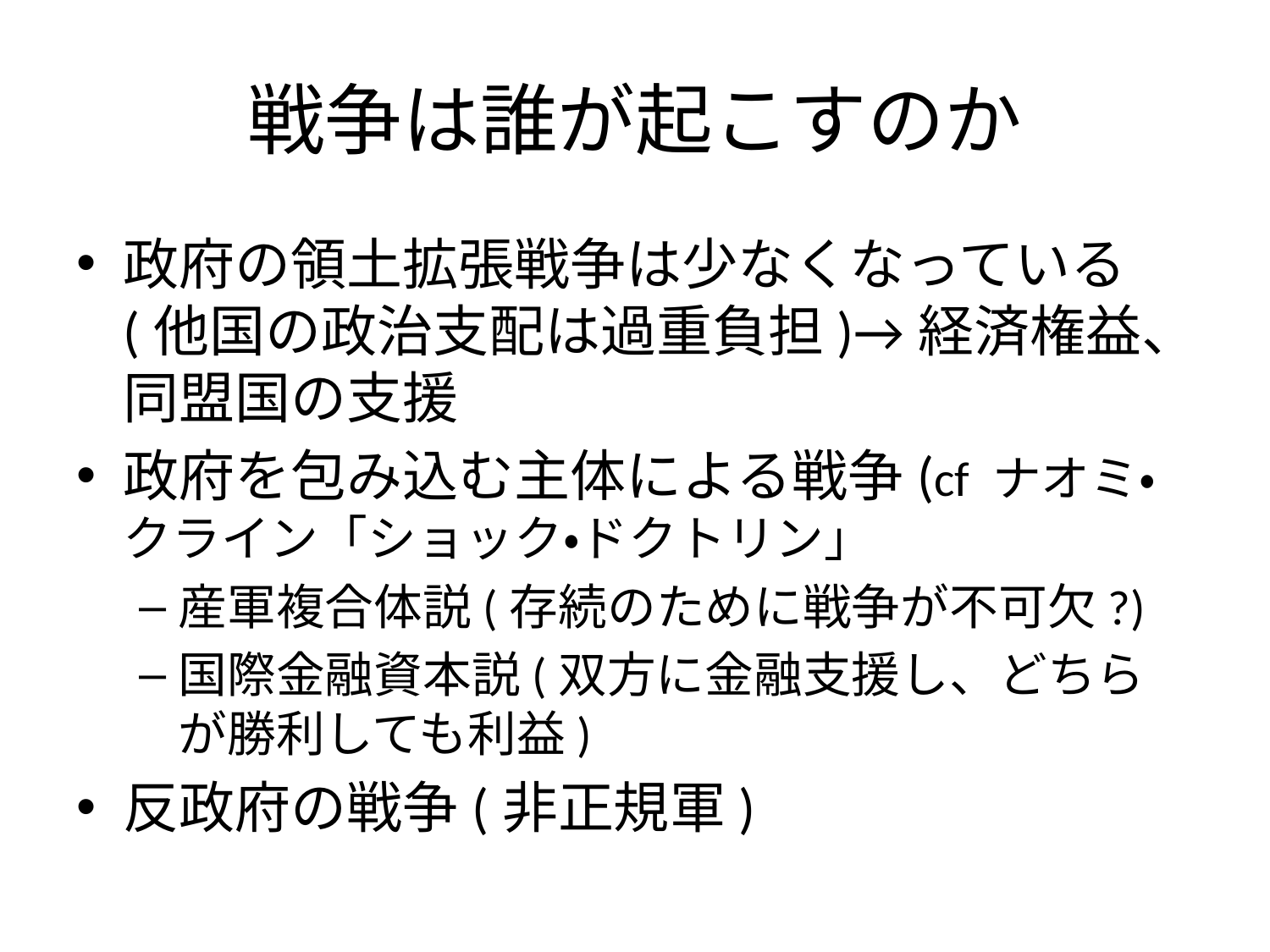

# 戦争は誰が起こすのか
政府の領土拡張戦争は少なくなっている(他国の政治支配は過重負担)→経済権益、同盟国の支援
政府を包み込む主体による戦争(cf ナオミ・クライン「ショック・ドクトリン」
産軍複合体説(存続のために戦争が不可欠?)
国際金融資本説(双方に金融支援し、どちらが勝利しても利益)
反政府の戦争(非正規軍)